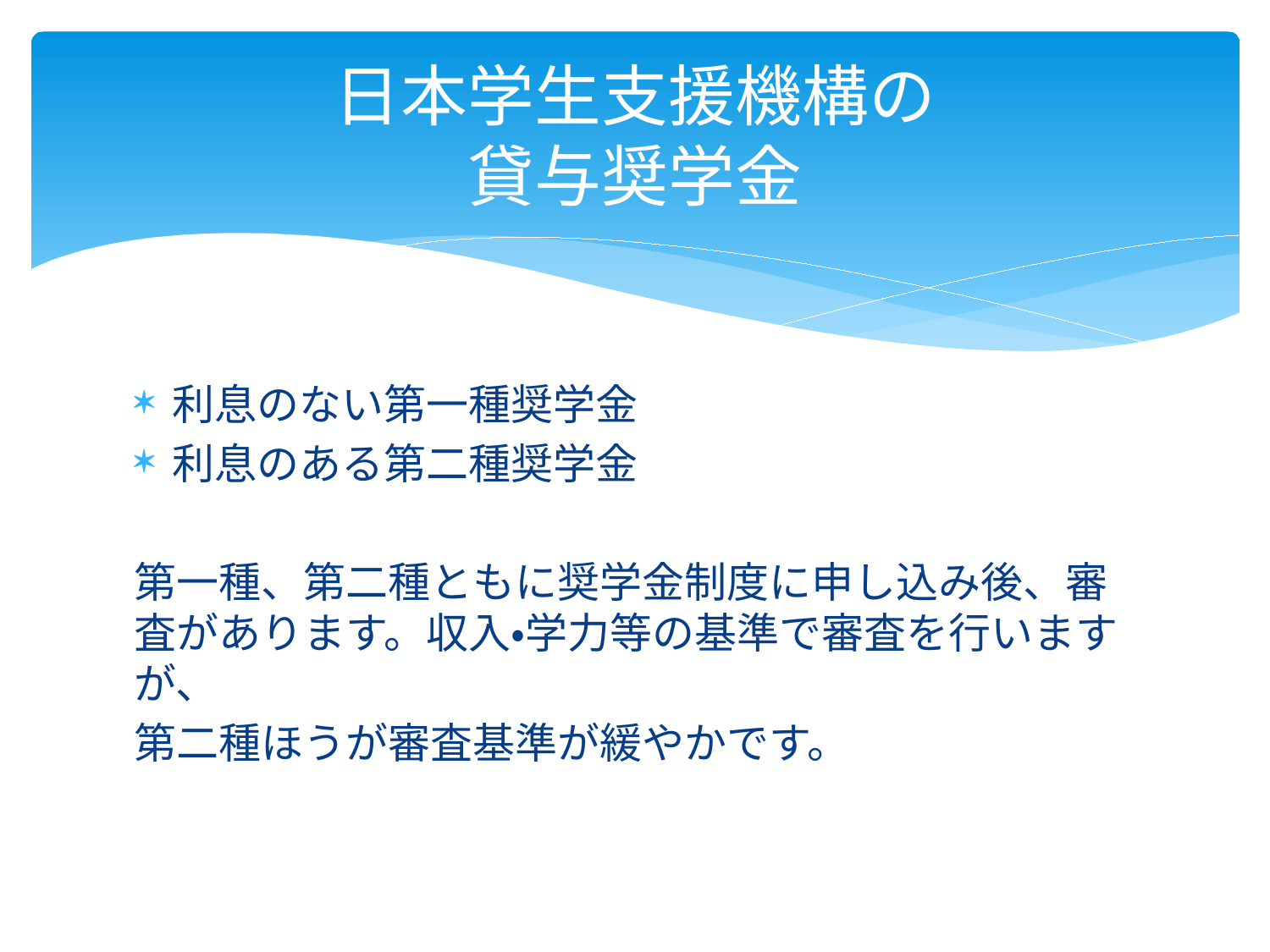

# 日本学生支援機構の 貸与奨学金
利息のない第一種奨学金
利息のある第二種奨学金

第一種、第二種ともに奨学金制度に申し込み後、審査があります。収入・学力等の基準で審査を行いますが、
第二種ほうが審査基準が緩やかです。